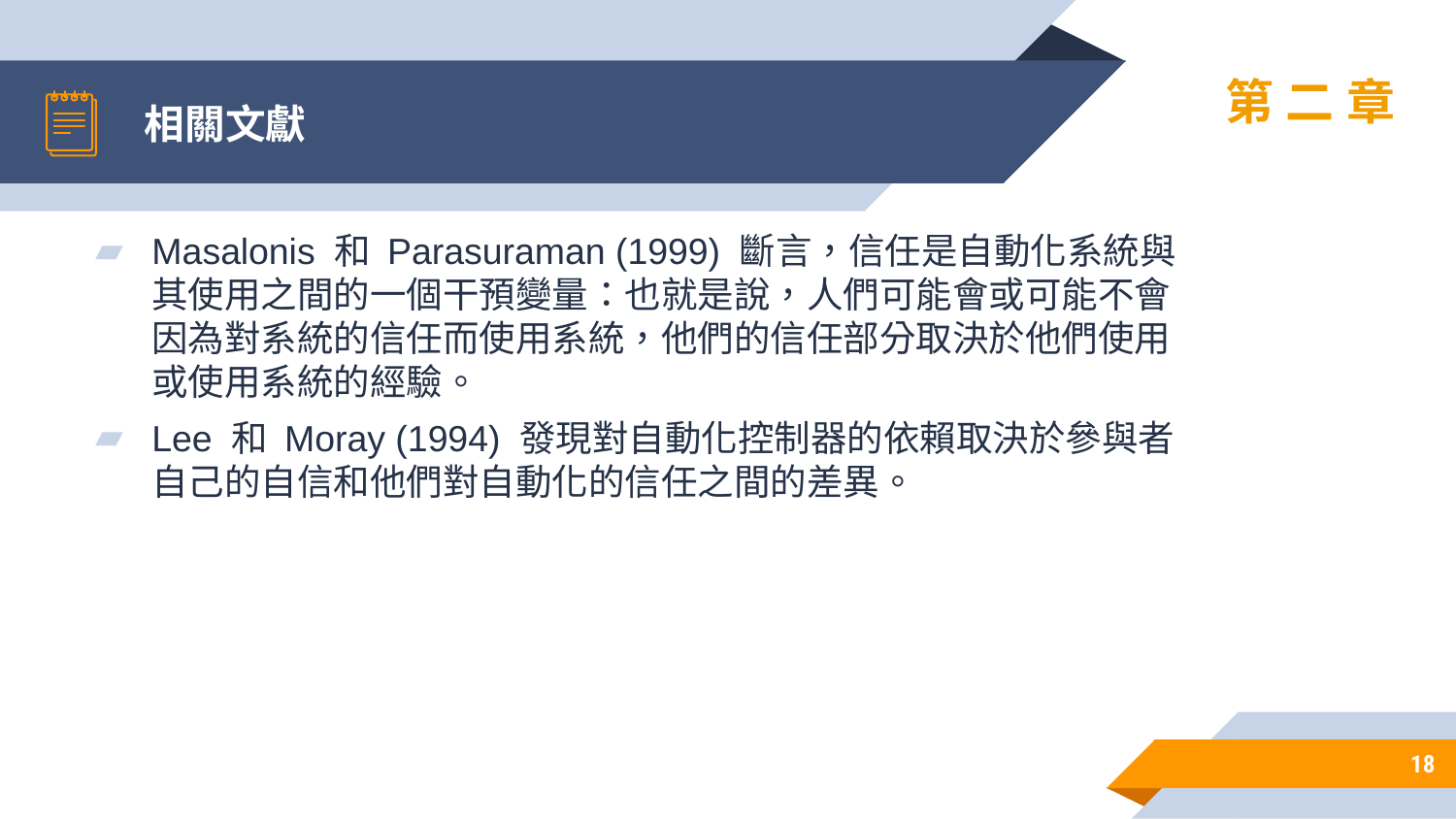

# 相關文獻
第二章

Masalonis 和 Parasuraman (1999) 斷言，信任是自動化系統與其使用之間的一個干預變量：也就是說，人們可能會或可能不會因為對系統的信任而使用系統，他們的信任部分取決於他們使用或使用系統的經驗。
Lee 和 Moray (1994) 發現對自動化控制器的依賴取決於參與者自己的自信和他們對自動化的信任之間的差異。

18